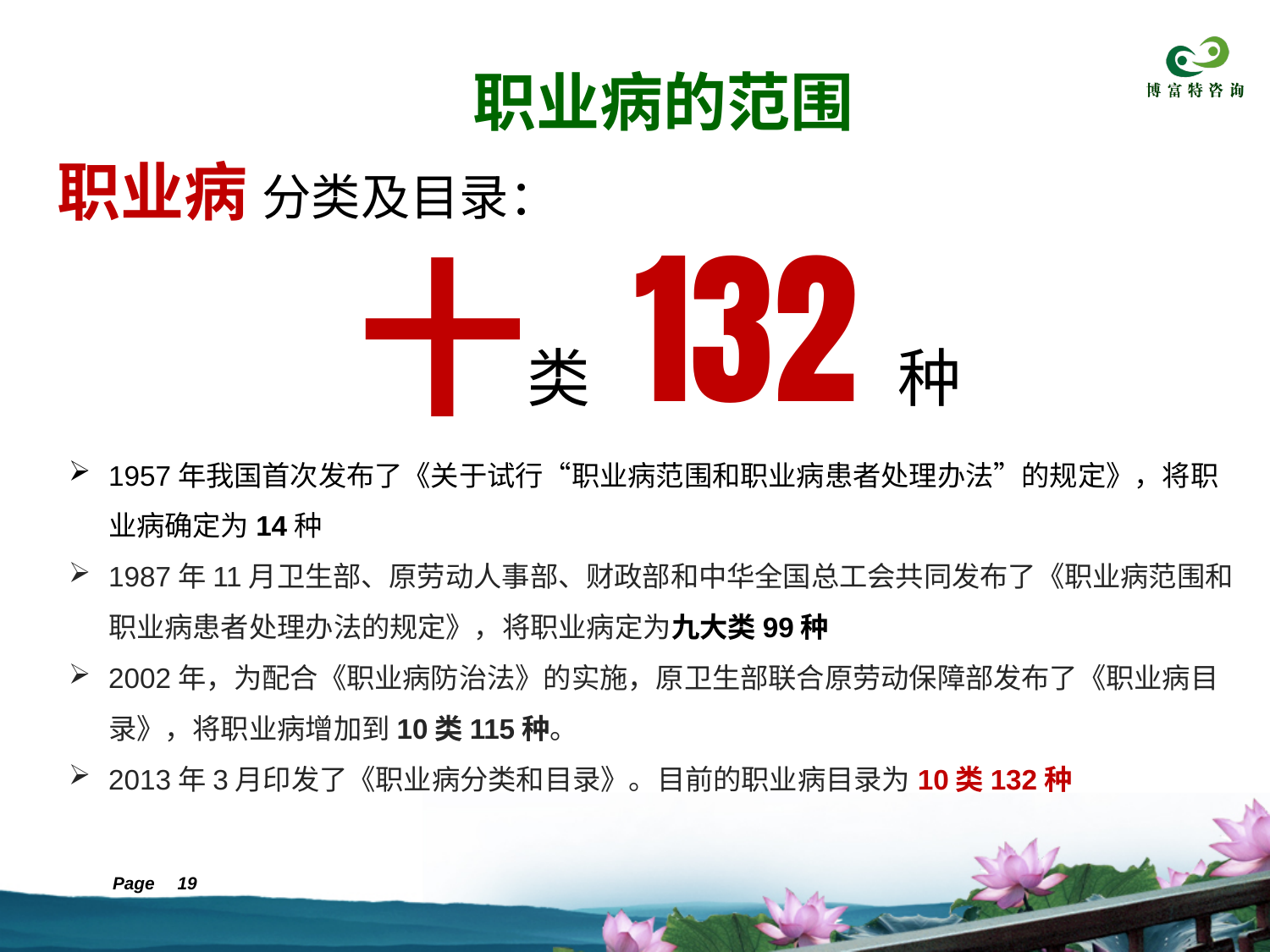

职业病的范围
职业病 分类及目录：
十类  132种
1957年我国首次发布了《关于试行“职业病范围和职业病患者处理办法”的规定》，将职业病确定为14种
1987年11月卫生部、原劳动人事部、财政部和中华全国总工会共同发布了《职业病范围和职业病患者处理办法的规定》，将职业病定为九大类99种
2002年，为配合《职业病防治法》的实施，原卫生部联合原劳动保障部发布了《职业病目录》，将职业病增加到10类115种。
2013年3月印发了《职业病分类和目录》。目前的职业病目录为10类132种